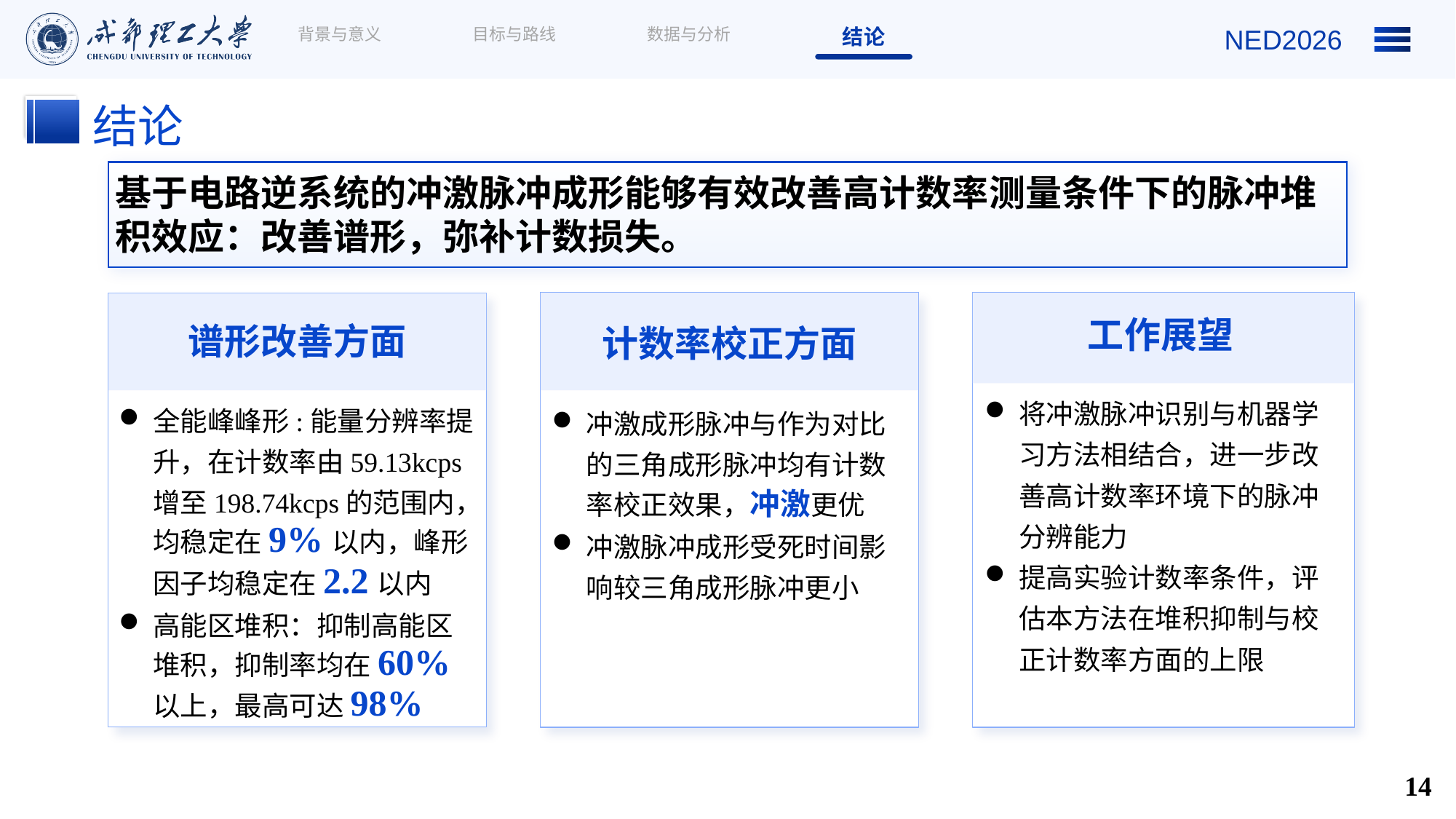

背景与意义
目标与路线
数据与分析
结论

结论

基于电路逆系统的冲激脉冲成形能够有效改善高计数率测量条件下的脉冲堆积效应：改善谱形，弥补计数损失。

计数率校正方面

谱形改善方面
工作展望
将冲激脉冲识别与机器学习方法相结合，进一步改善高计数率环境下的脉冲分辨能力
提高实验计数率条件，评估本方法在堆积抑制与校正计数率方面的上限
全能峰峰形:能量分辨率提升，在计数率由59.13kcps增至198.74kcps的范围内，均稳定在9%以内，峰形因子均稳定在2.2以内
高能区堆积：抑制高能区堆积，抑制率均在60%以上，最高可达98%
冲激成形脉冲与作为对比的三角成形脉冲均有计数率校正效果，冲激更优
冲激脉冲成形受死时间影响较三角成形脉冲更小
单击此处输入
单击此处输入
单击此处输入
单击此处输入
14